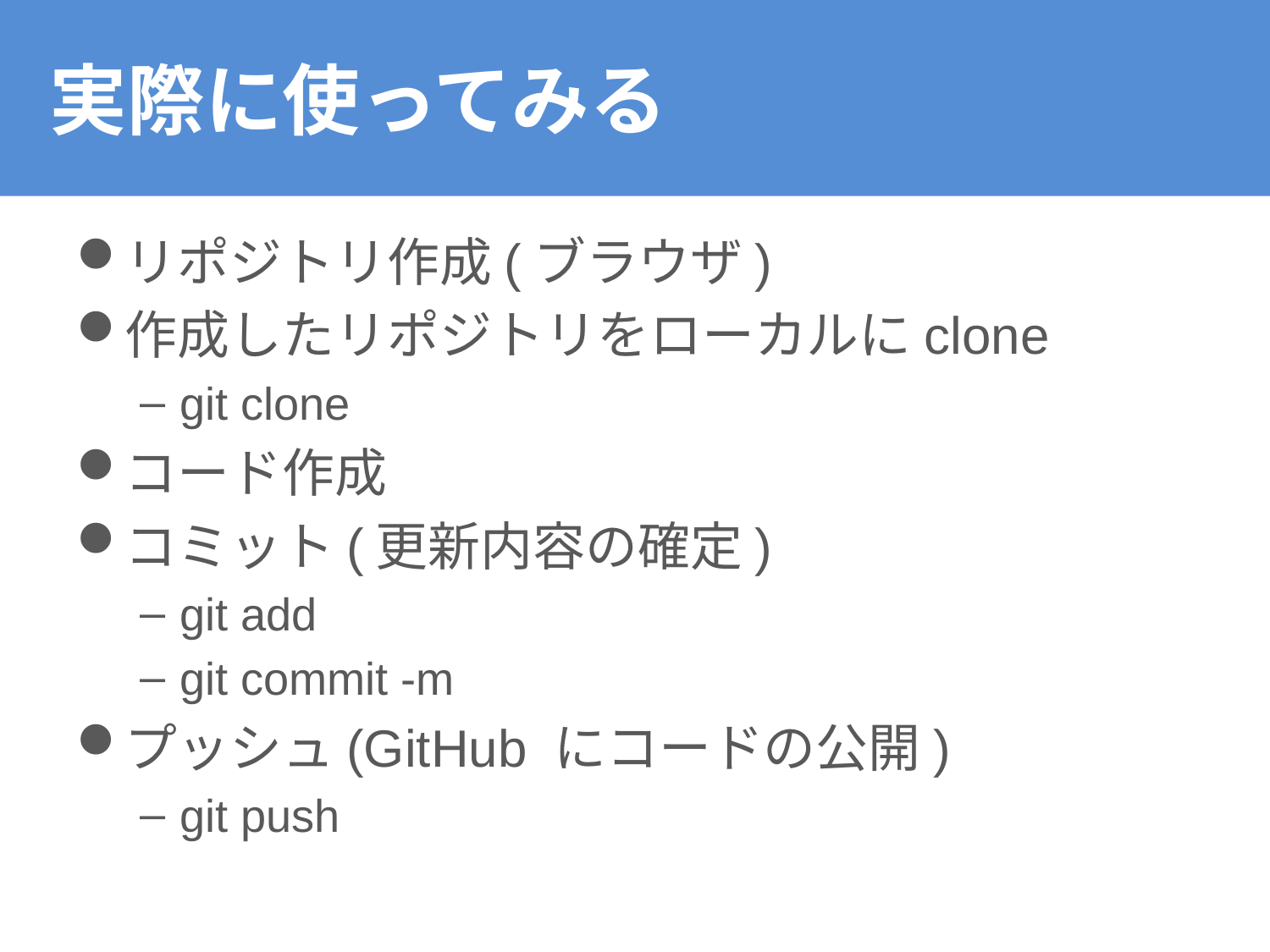

# 実際に使ってみる
リポジトリ作成(ブラウザ)
作成したリポジトリをローカルにclone
git clone
コード作成
コミット(更新内容の確定)
git add
git commit -m
プッシュ(GitHub にコードの公開)
git push